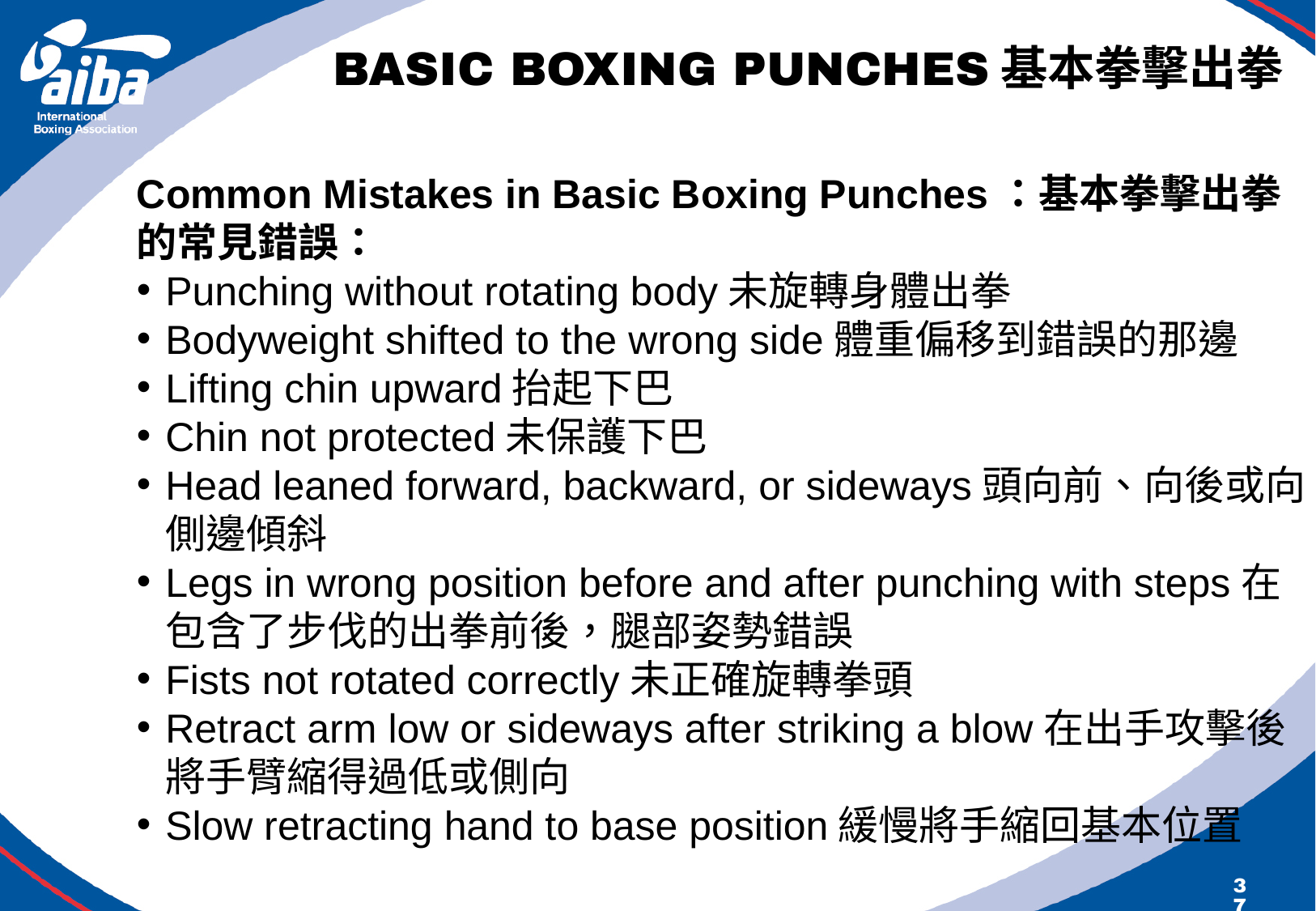

# BASIC BOXING PUNCHES基本拳擊出拳
Common Mistakes in Basic Boxing Punches：基本拳擊出拳的常見錯誤：
Punching without rotating body未旋轉身體出拳
Bodyweight shifted to the wrong side體重偏移到錯誤的那邊
Lifting chin upward抬起下巴
Chin not protected未保護下巴
Head leaned forward, backward, or sideways頭向前、向後或向側邊傾斜
Legs in wrong position before and after punching with steps在包含了步伐的出拳前後，腿部姿勢錯誤
Fists not rotated correctly未正確旋轉拳頭
Retract arm low or sideways after striking a blow在出手攻擊後將手臂縮得過低或側向
Slow retracting hand to base position緩慢將手縮回基本位置

377